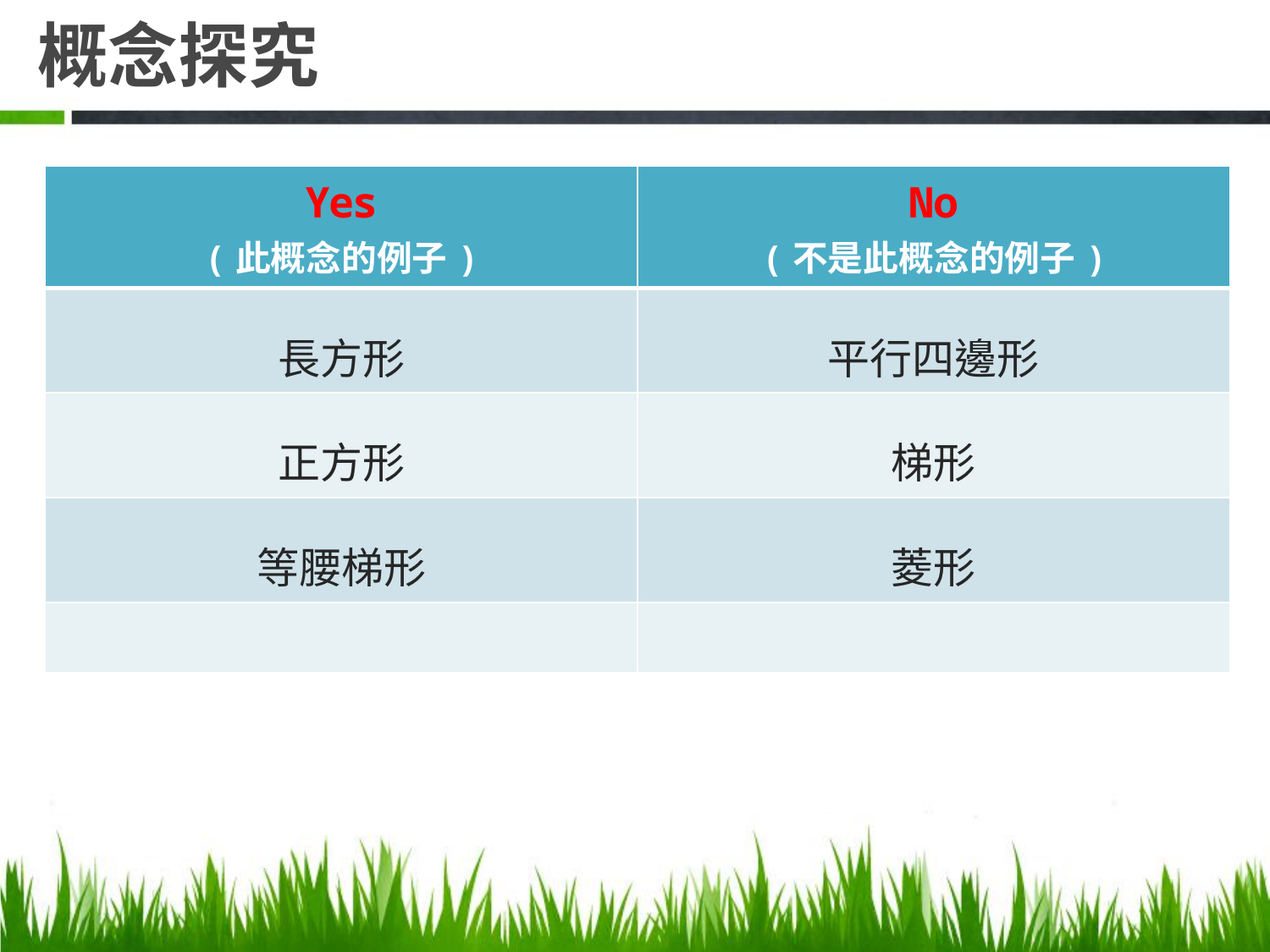

# 概念探究
| Yes (此概念的例子) | No (不是此概念的例子) |
| --- | --- |
| 長方形 | 平行四邊形 |
| 正方形 | 梯形 |
| 等腰梯形 | 菱形 |
|  |  |